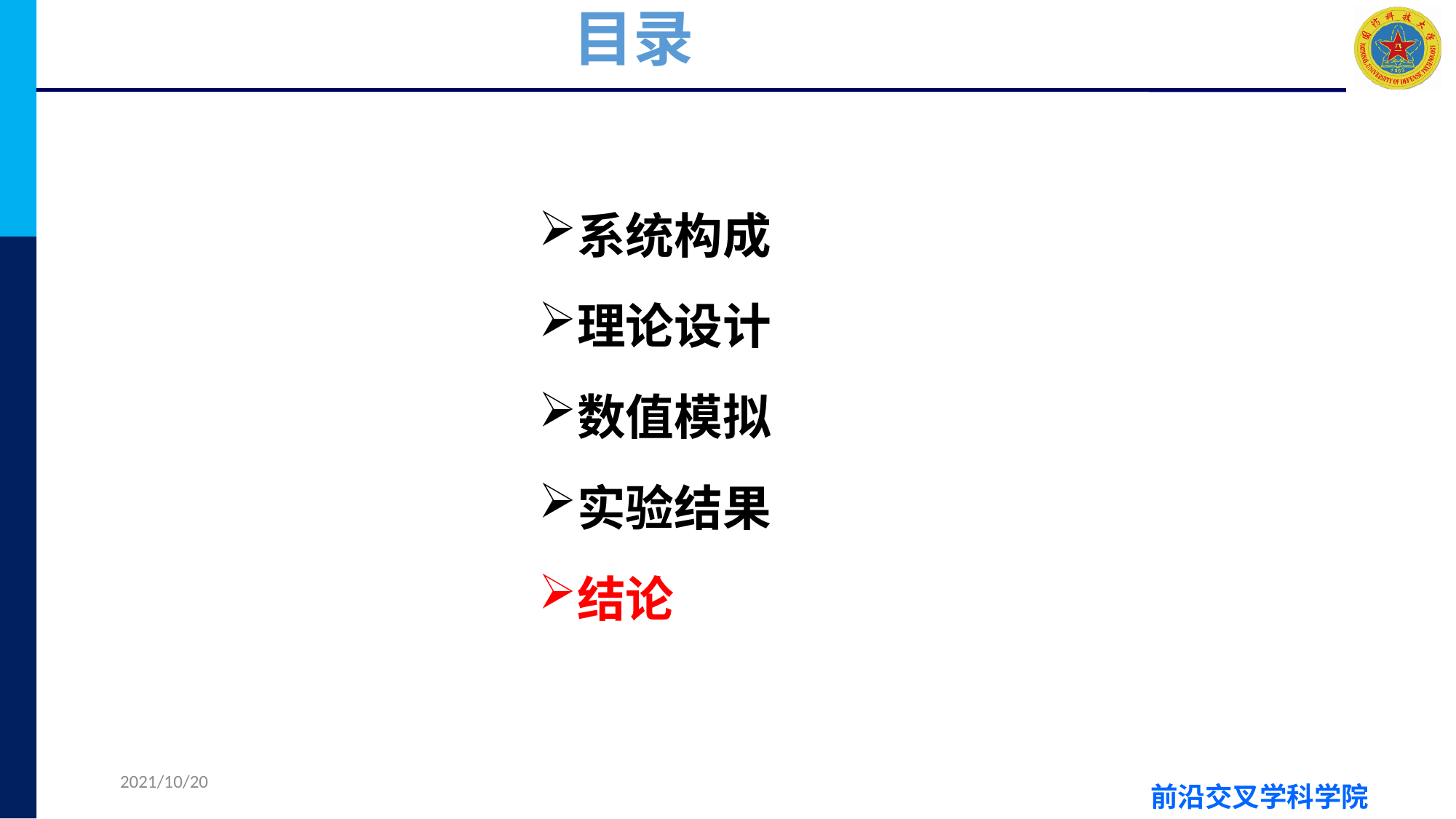

# 目录
系统构成
理论设计
数值模拟
实验结果
结论

2021/10/20